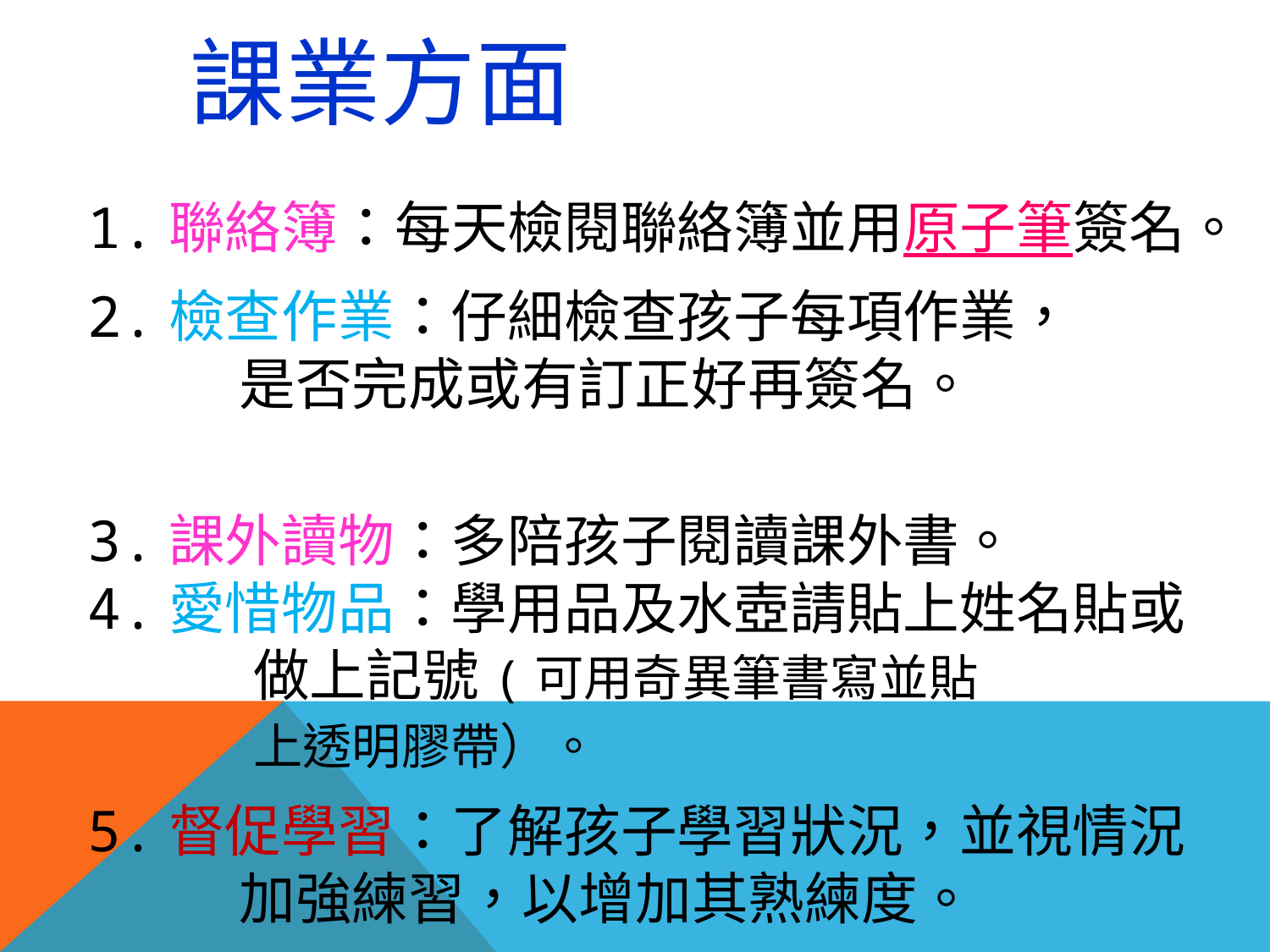

# 課業方面
1.聯絡簿：每天檢閱聯絡簿並用原子筆簽名。
2.檢查作業：仔細檢查孩子每項作業，
            是否完成或有訂正好再簽名。
3.課外讀物：多陪孩子閱讀課外書。
4.愛惜物品：學用品及水壺請貼上姓名貼或
            做上記號(可用奇異筆書寫並貼
              上透明膠帶）。
5.督促學習：了解孩子學習狀況，並視情況
            加強練習，以增加其熟練度。